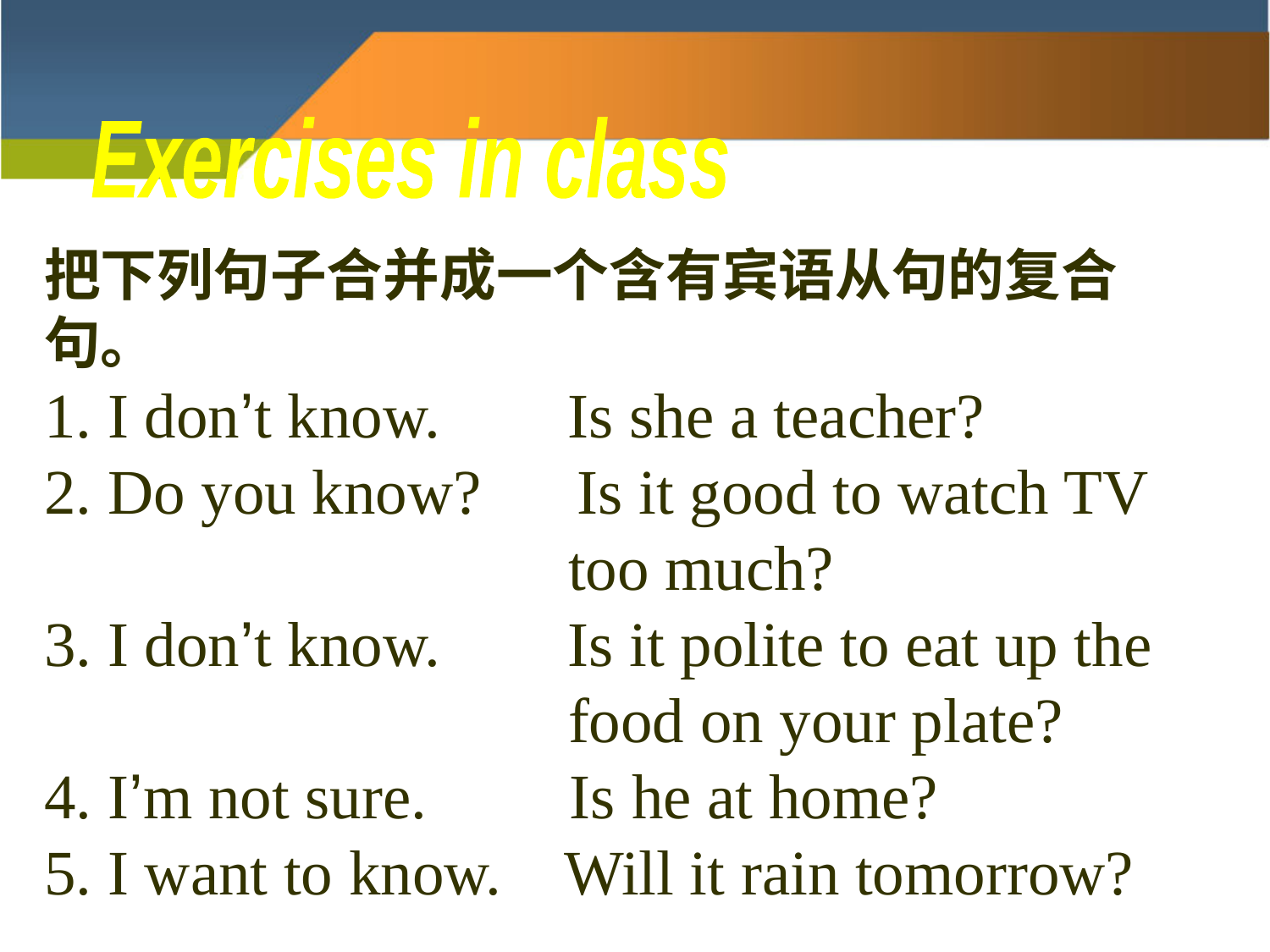

Exercises in class
把下列句子合并成一个含有宾语从句的复合句。
1. I don’t know.        Is she a teacher?
2. Do you know?      Is it good to watch TV
                                 too much?
3. I don’t know.        Is it polite to eat up the
                                 food on your plate?
4. I’m not sure.         Is he at home?
5. I want to know.    Will it rain tomorrow?